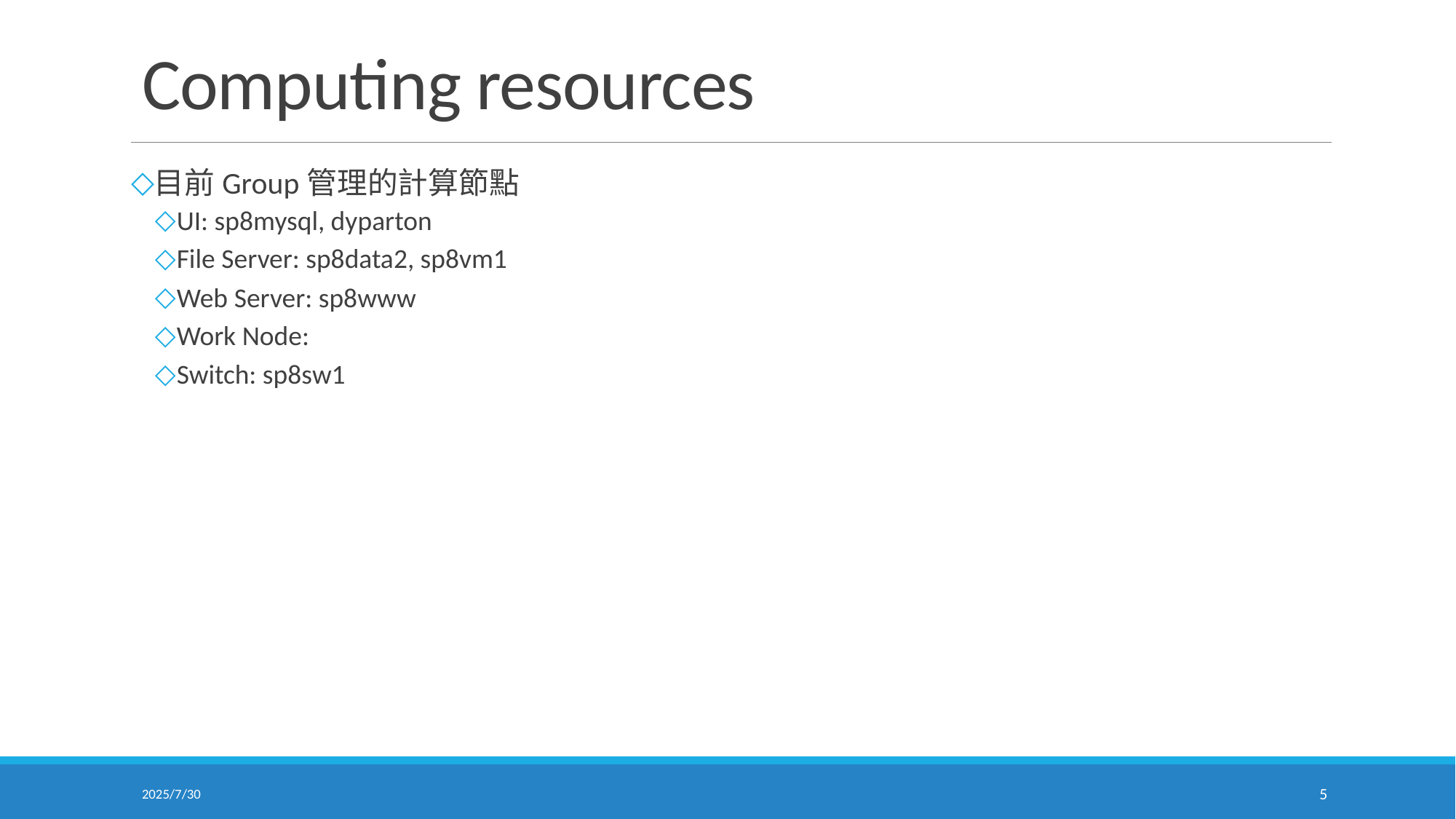

# Computing resources
目前Group管理的計算節點
UI: sp8mysql, dyparton
File Server: sp8data2, sp8vm1
Web Server: sp8www
Work Node:
Switch: sp8sw1

2025/7/30
5